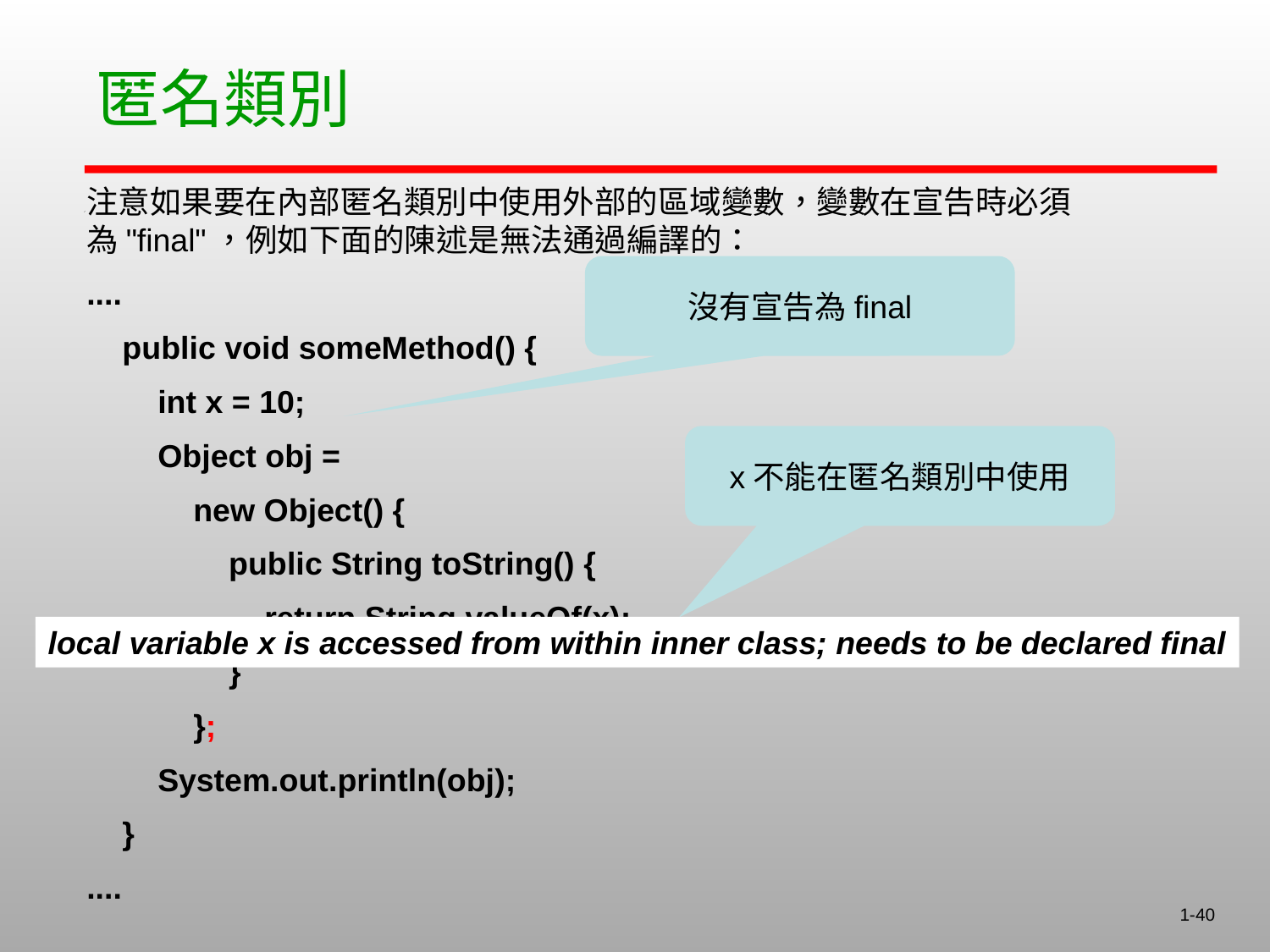

匿名類別
注意如果要在內部匿名類別中使用外部的區域變數，變數在宣告時必須為"final"，例如下面的陳述是無法通過編譯的：
....
    public void someMethod() {
        int x = 10;
        Object obj =
            new Object() {
                public String toString() {
                    return String.valueOf(x);
                }
            };
        System.out.println(obj);
    }
....
沒有宣告為final
x不能在匿名類別中使用
local variable x is accessed from within inner class; needs to be declared final
1-40